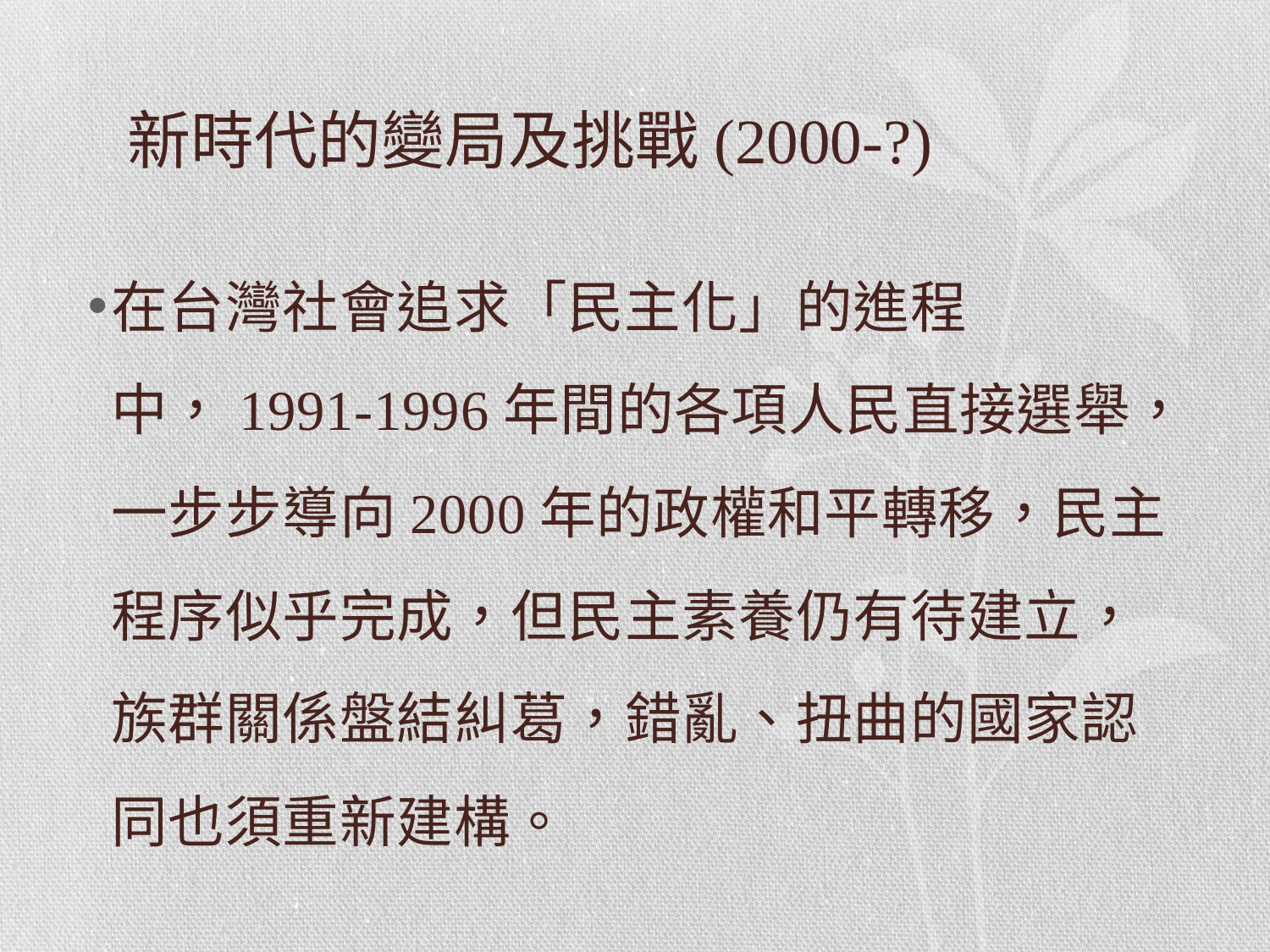

# 新時代的變局及挑戰(2000-?)
在台灣社會追求「民主化」的進程中，1991-1996年間的各項人民直接選舉，一步步導向2000年的政權和平轉移，民主程序似乎完成，但民主素養仍有待建立，族群關係盤結糾葛，錯亂、扭曲的國家認同也須重新建構。